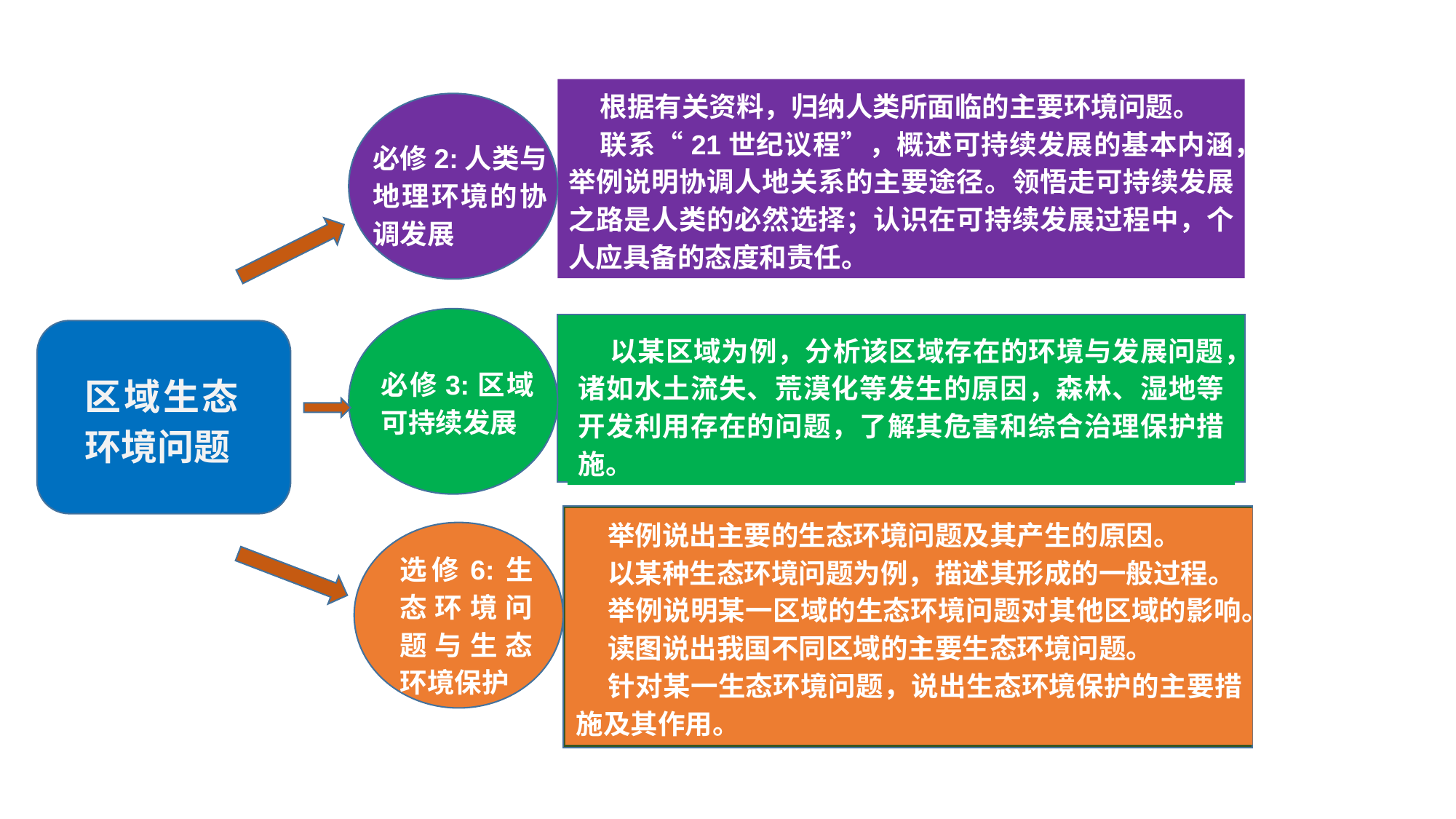

根据有关资料，归纳人类所面临的主要环境问题。
联系“21世纪议程”，概述可持续发展的基本内涵，举例说明协调人地关系的主要途径。领悟走可持续发展之路是人类的必然选择；认识在可持续发展过程中，个人应具备的态度和责任。

必修2:人类与地理环境的协调发展

必修3:区域可持续发展

以某区域为例，分析该区域存在的环境与发展问题，诸如水土流失、荒漠化等发生的原因，森林、湿地等开发利用存在的问题，了解其危害和综合治理保护措施。

区域生态环境问题

举例说出主要的生态环境问题及其产生的原因。
以某种生态环境问题为例，描述其形成的一般过程。
举例说明某一区域的生态环境问题对其他区域的影响。
读图说出我国不同区域的主要生态环境问题。
针对某一生态环境问题，说出生态环境保护的主要措施及其作用。

选修6:生态环境问题与生态环境保护